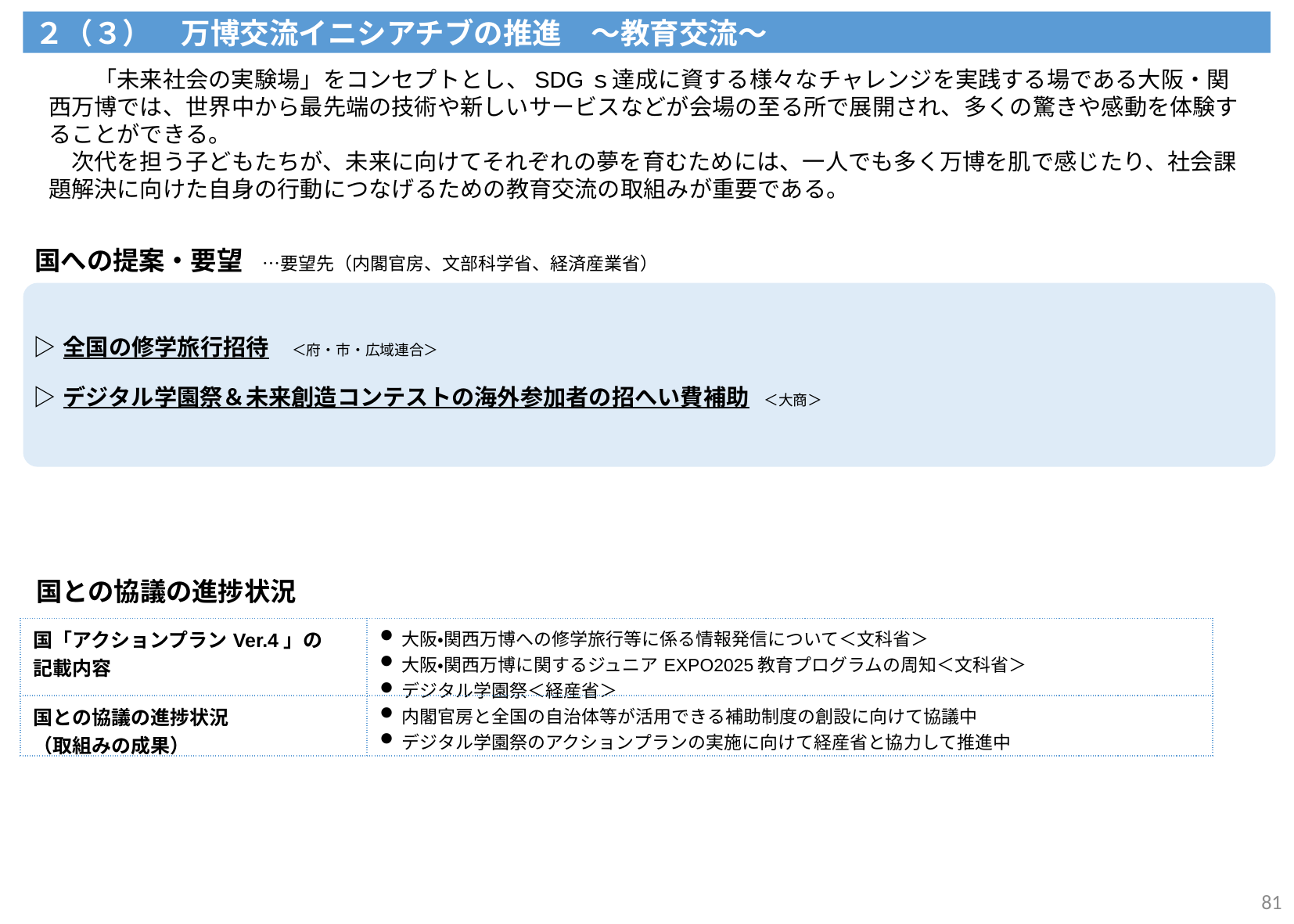

２（３）　万博交流イニシアチブの推進　～教育交流～
　　「未来社会の実験場」をコンセプトとし、SDGｓ達成に資する様々なチャレンジを実践する場である大阪・関西万博では、世界中から最先端の技術や新しいサービスなどが会場の至る所で展開され、多くの驚きや感動を体験することができる。
　次代を担う子どもたちが、未来に向けてそれぞれの夢を育むためには、一人でも多く万博を肌で感じたり、社会課題解決に向けた自身の行動につなげるための教育交流の取組みが重要である。
国への提案・要望　…要望先（内閣官房、文部科学省、経済産業省）

| ▷全国の修学旅行招待　＜府・市・広域連合＞ ▷デジタル学園祭＆未来創造コンテストの海外参加者の招へい費補助　＜大商＞ |
| --- |
国との協議の進捗状況
| 国「アクションプランVer.4」の 記載内容 | 大阪・関西万博への修学旅行等に係る情報発信について＜文科省＞ 大阪・関西万博に関するジュニアEXPO2025教育プログラムの周知＜文科省＞ デジタル学園祭＜経産省＞ |
| --- | --- |
| 国との協議の進捗状況 （取組みの成果） | 内閣官房と全国の自治体等が活用できる補助制度の創設に向けて協議中 デジタル学園祭のアクションプランの実施に向けて経産省と協力して推進中 |

81